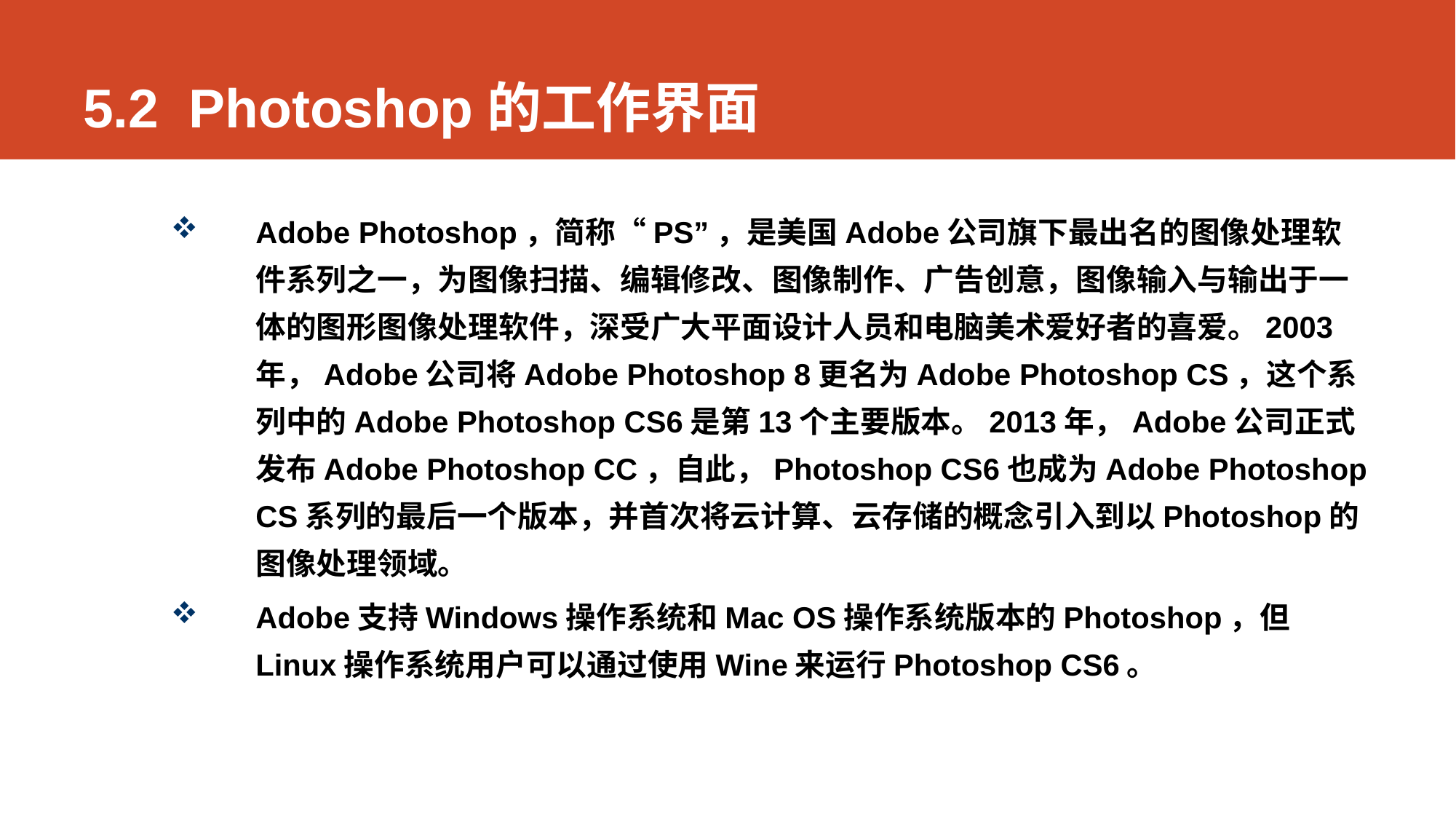

# 5.2  Photoshop的工作界面
Adobe Photoshop，简称“PS”，是美国Adobe公司旗下最出名的图像处理软件系列之一，为图像扫描、编辑修改、图像制作、广告创意，图像输入与输出于一体的图形图像处理软件，深受广大平面设计人员和电脑美术爱好者的喜爱。2003年，Adobe公司将Adobe Photoshop 8更名为Adobe Photoshop CS，这个系列中的Adobe Photoshop CS6是第13个主要版本。2013年，Adobe公司正式发布Adobe Photoshop CC，自此，Photoshop CS6也成为Adobe Photoshop CS系列的最后一个版本，并首次将云计算、云存储的概念引入到以Photoshop的图像处理领域。
Adobe支持Windows操作系统和Mac OS操作系统版本的Photoshop，但Linux操作系统用户可以通过使用Wine来运行Photoshop CS6。